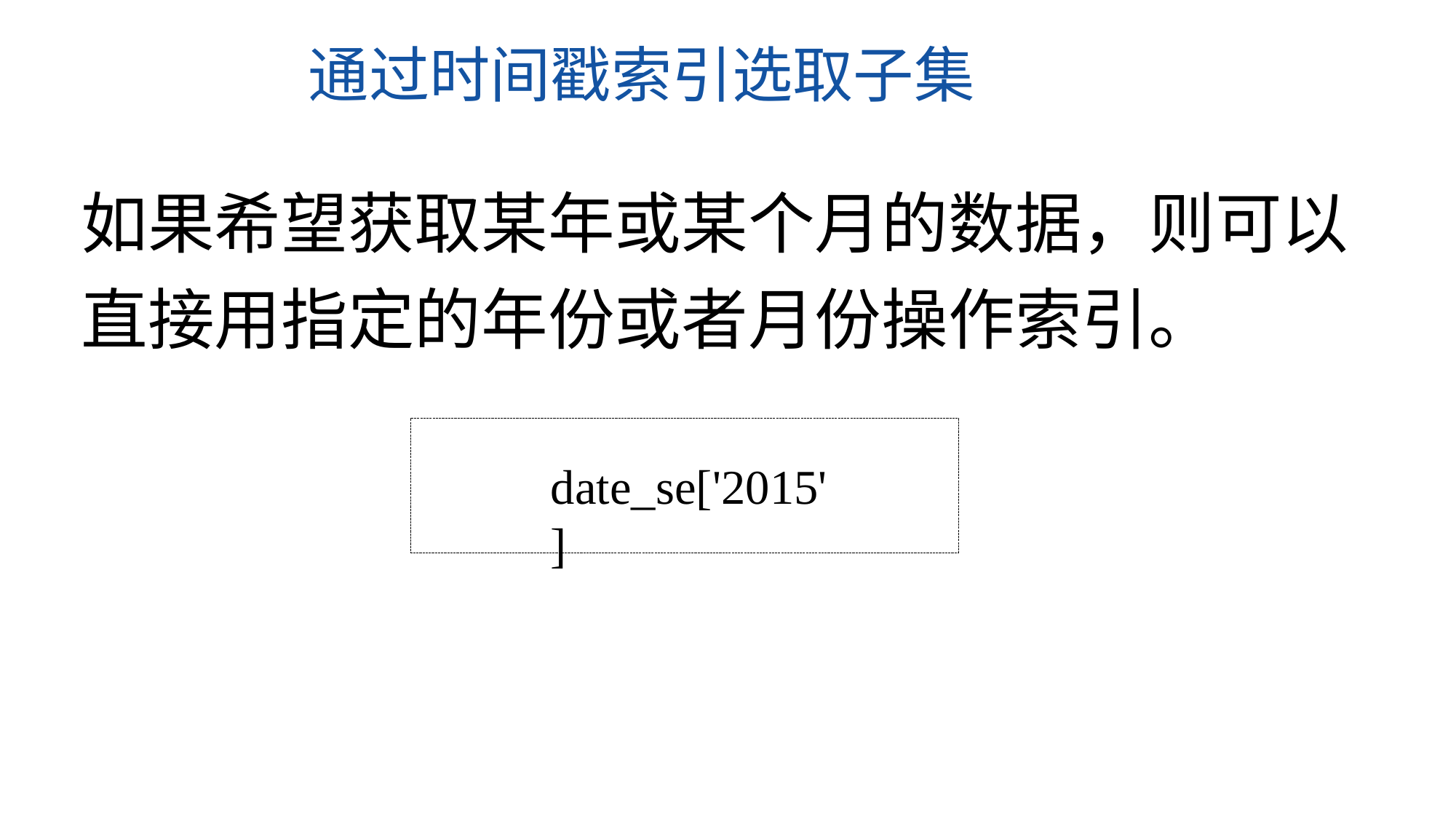

通过时间戳索引选取子集
如果希望获取某年或某个月的数据，则可以直接用指定的年份或者月份操作索引。

date_se['2015']